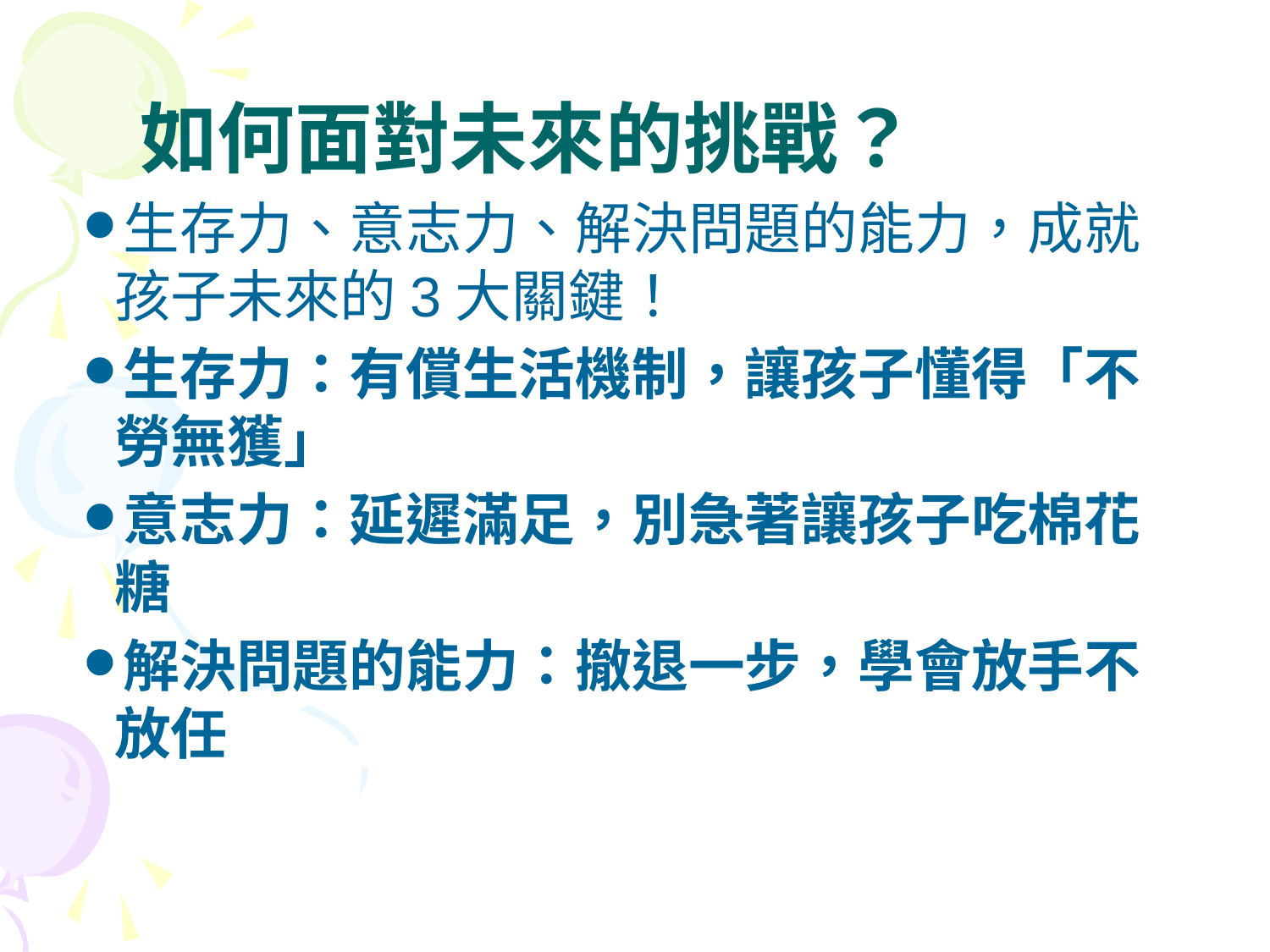

# 如何面對未來的挑戰？
生存力、意志力、解決問題的能力，成就孩子未來的3大關鍵！
生存力：有償生活機制，讓孩子懂得「不勞無獲」
意志力：延遲滿足，別急著讓孩子吃棉花糖
解決問題的能力：撤退一步，學會放手不放任